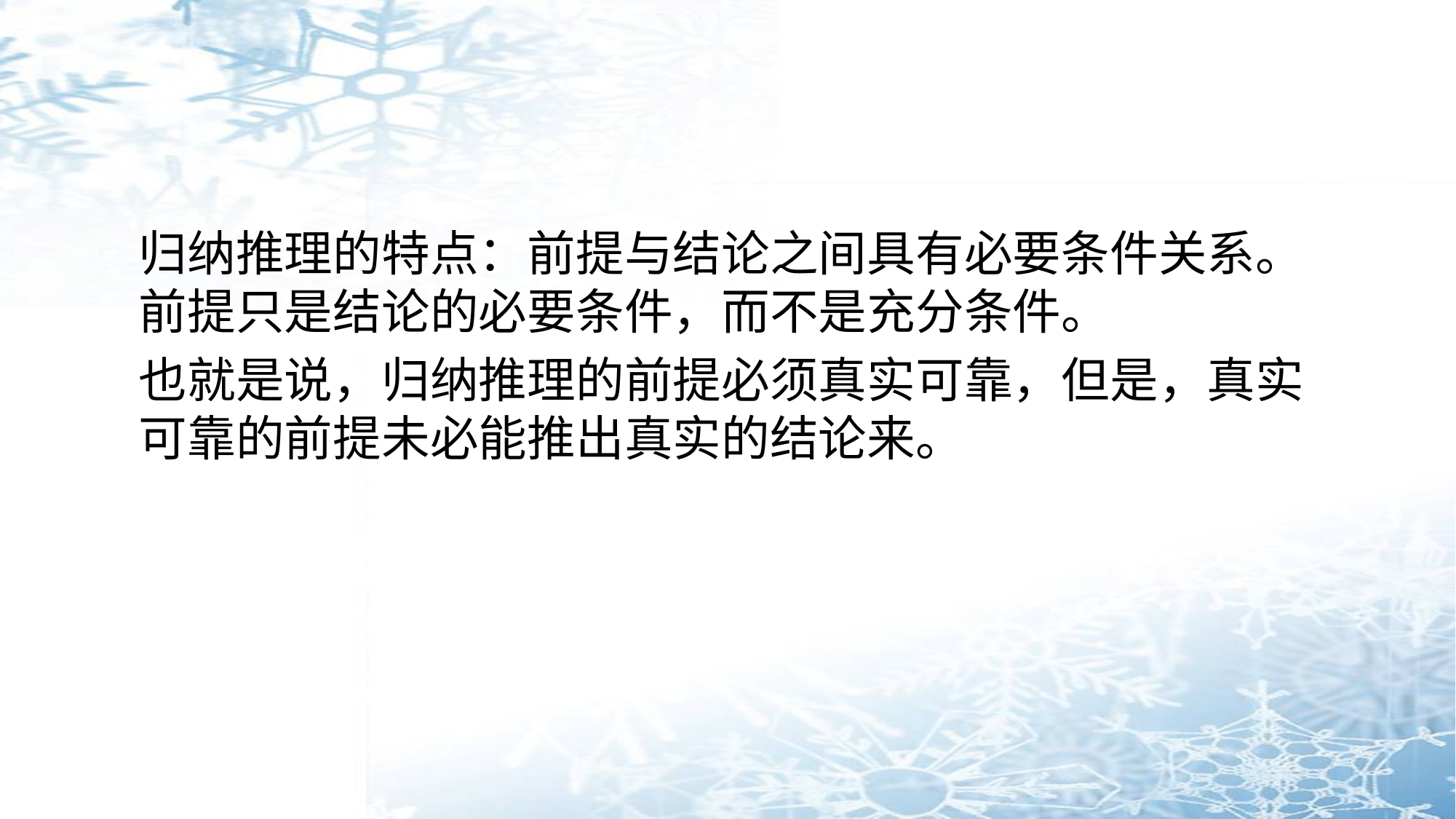

归纳推理的特点：前提与结论之间具有必要条件关系。前提只是结论的必要条件，而不是充分条件。
也就是说，归纳推理的前提必须真实可靠，但是，真实可靠的前提未必能推出真实的结论来。